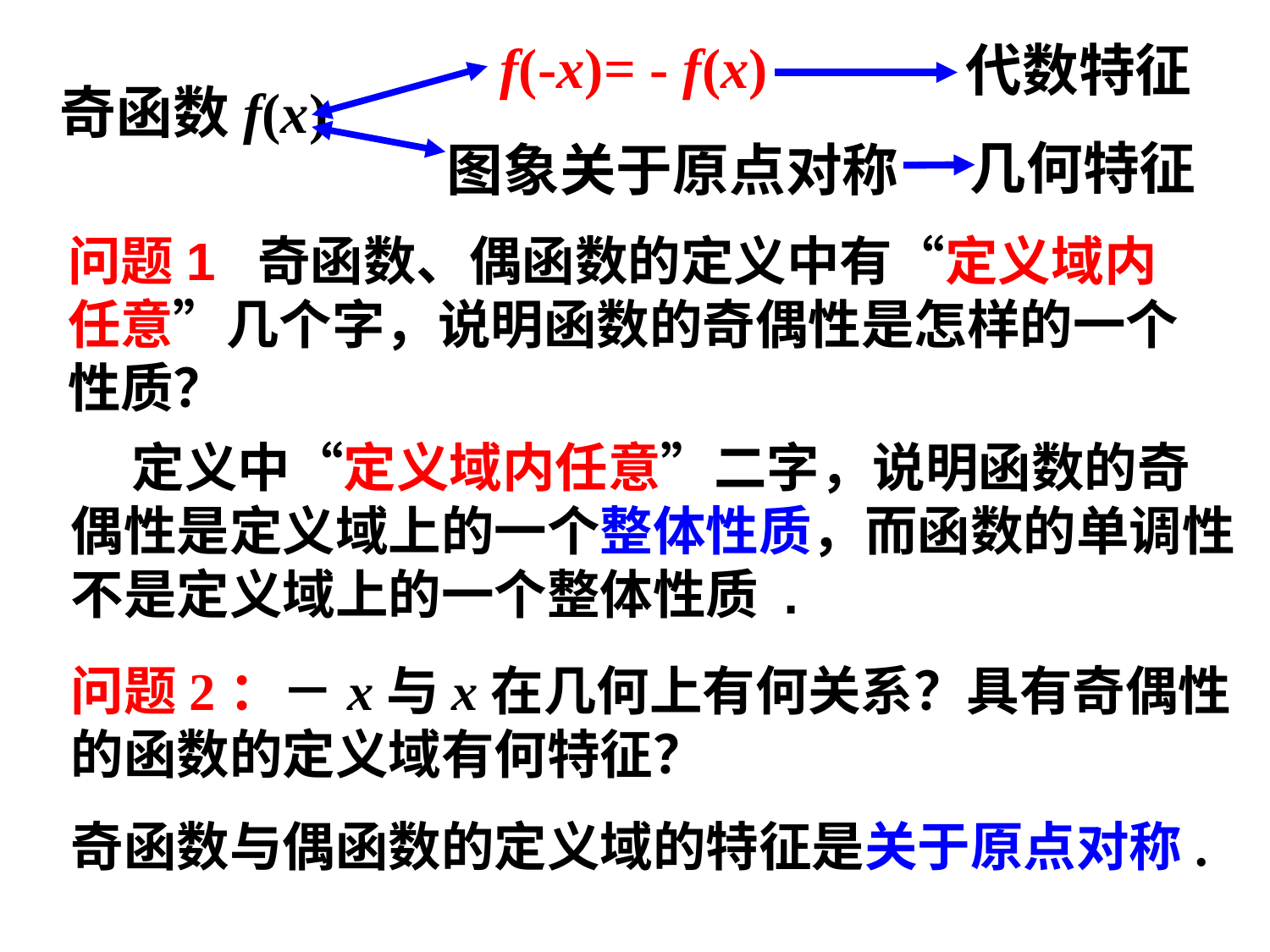

f(-x)= - f(x)
代数特征
奇函数f(x)
几何特征
图象关于原点对称
问题1  奇函数、偶函数的定义中有“定义域内任意”几个字，说明函数的奇偶性是怎样的一个性质？
    定义中“定义域内任意”二字，说明函数的奇偶性是定义域上的一个整体性质，而函数的单调性不是定义域上的一个整体性质 .
问题2：－x与x在几何上有何关系？具有奇偶性的函数的定义域有何特征？
奇函数与偶函数的定义域的特征是关于原点对称.